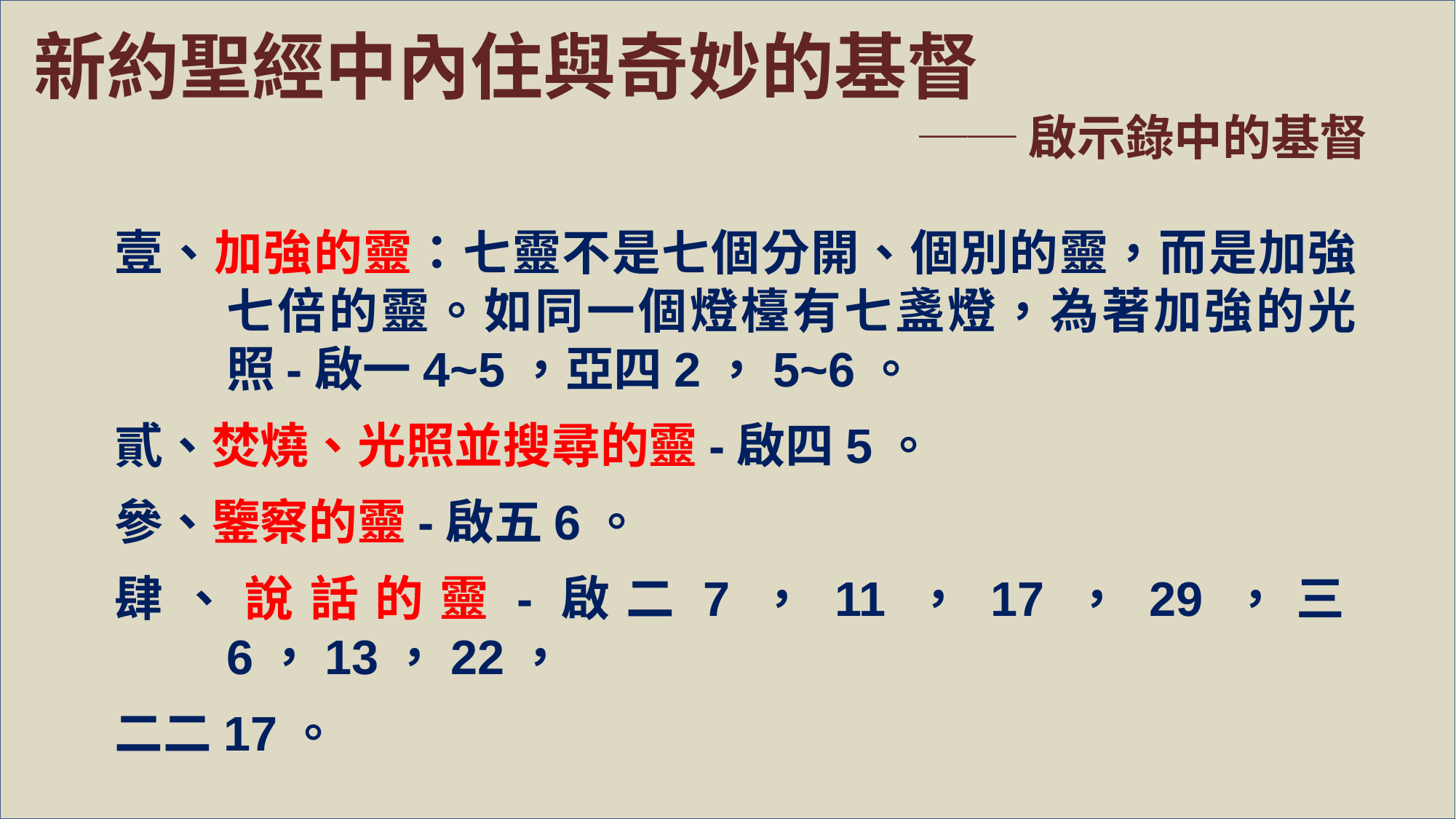

新約聖經中內住與奇妙的基督
      ──啟示錄中的基督

壹、加強的靈：七靈不是七個分開、個別的靈，而是加強七倍的靈。如同一個燈檯有七盞燈，為著加強的光照-啟一4~5，亞四2，5~6。
貳、焚燒、光照並搜尋的靈-啟四5。
參、鑒察的靈-啟五6。
肆、說話的靈-啟二7，11，17，29，三6，13，22，
二二17。